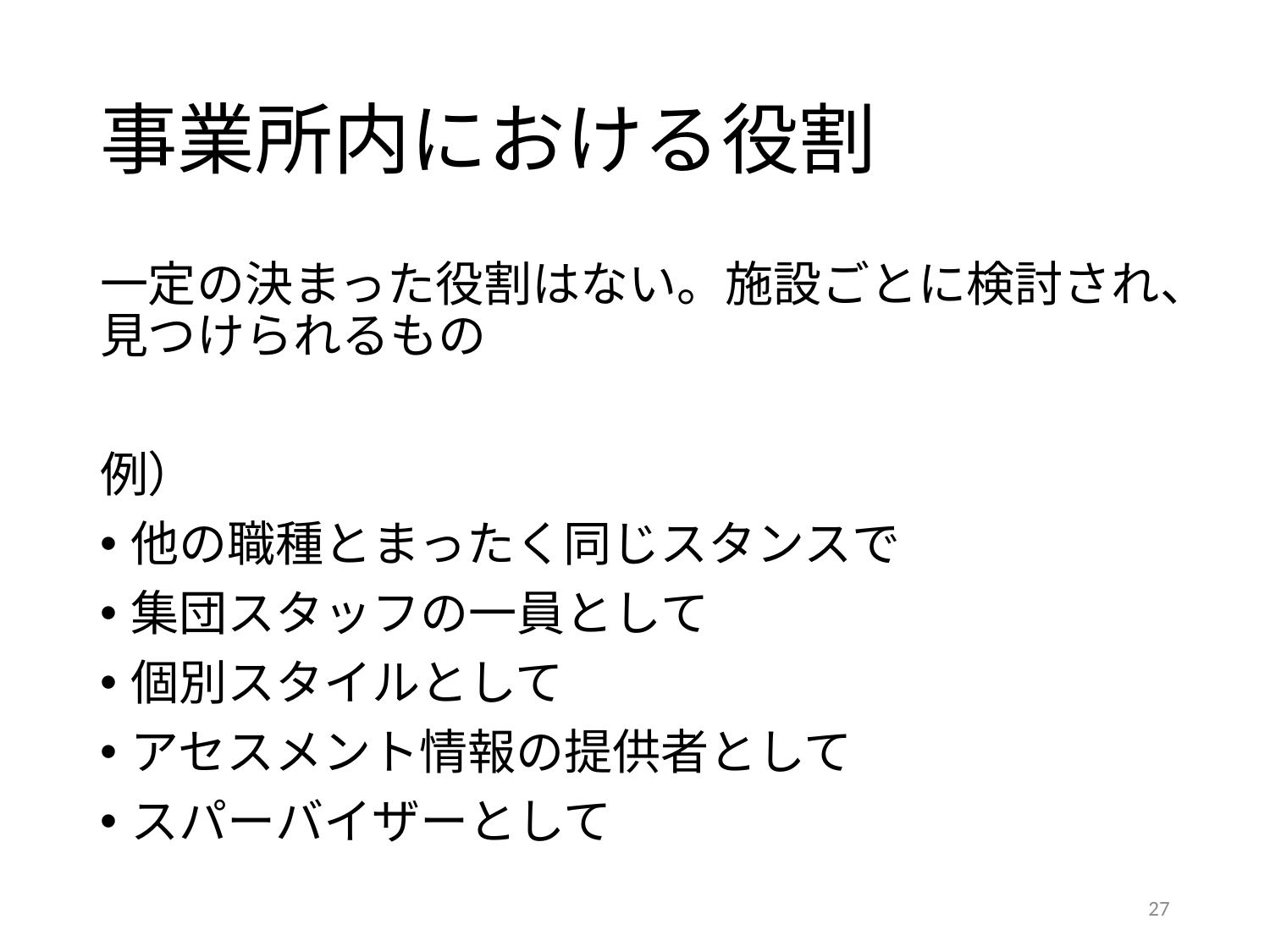

# 事業所内における役割
一定の決まった役割はない。施設ごとに検討され、見つけられるもの

例）
他の職種とまったく同じスタンスで
集団スタッフの一員として
個別スタイルとして
アセスメント情報の提供者として
スパーバイザーとして

27